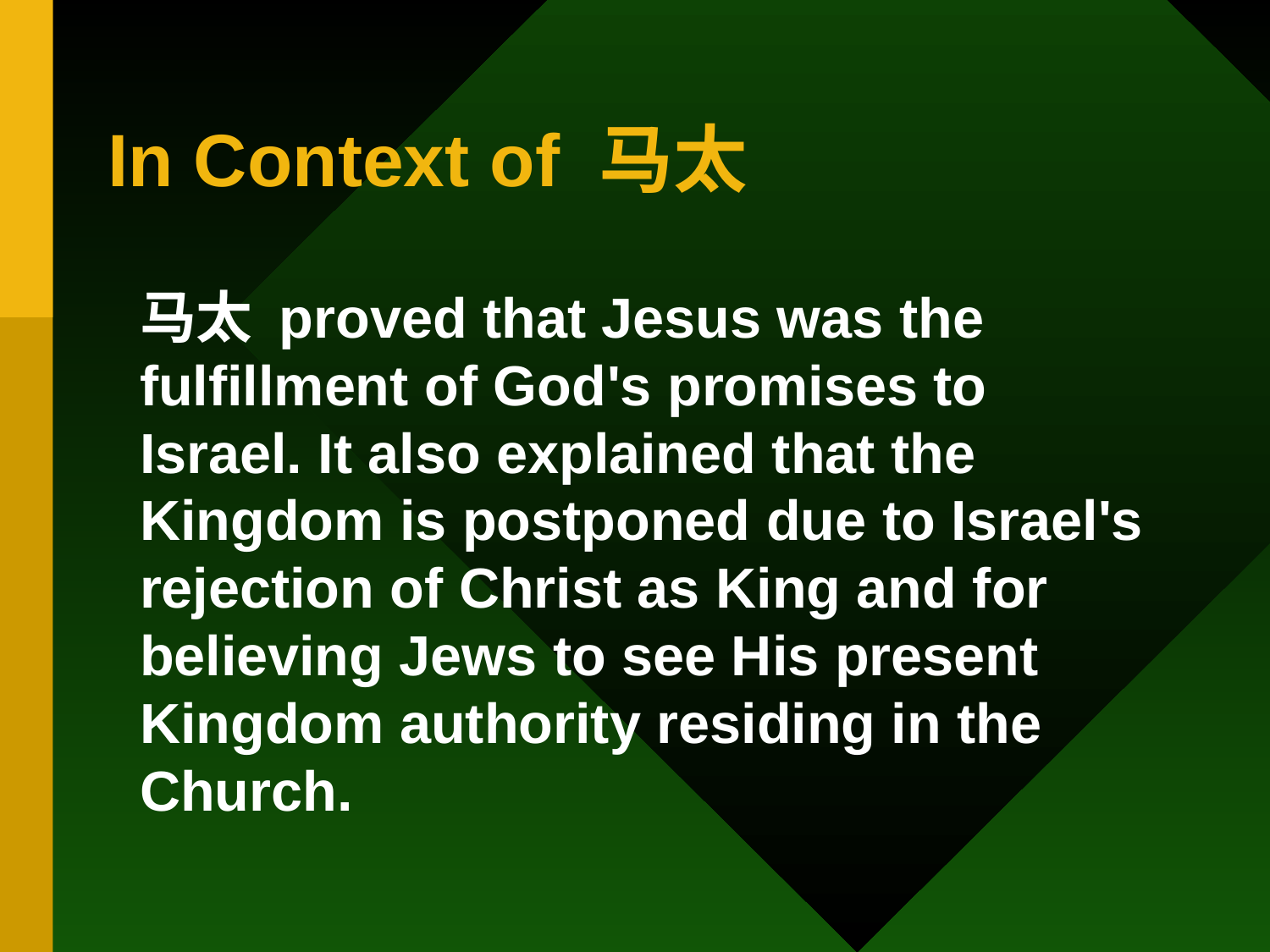

# In Context of 马太
马太 proved that Jesus was the fulfillment of God's promises to Israel. It also explained that the Kingdom is postponed due to Israel's rejection of Christ as King and for believing Jews to see His present Kingdom authority residing in the Church.